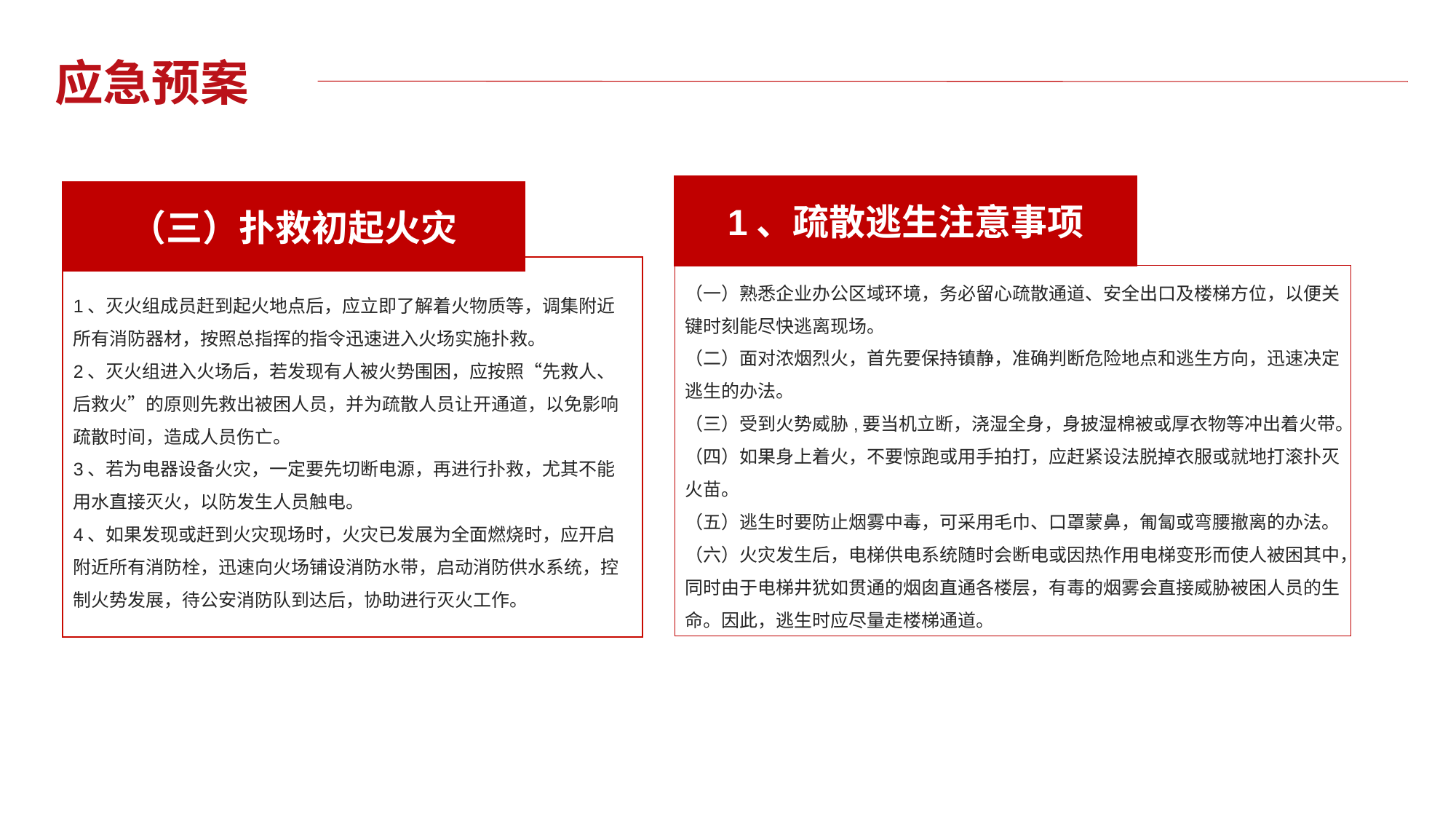

应急预案
1、疏散逃生注意事项
（三）扑救初起火灾
1、灭火组成员赶到起火地点后，应立即了解着火物质等，调集附近所有消防器材，按照总指挥的指令迅速进入火场实施扑救。
2、灭火组进入火场后，若发现有人被火势围困，应按照“先救人、后救火”的原则先救出被困人员，并为疏散人员让开通道，以免影响疏散时间，造成人员伤亡。
3、若为电器设备火灾，一定要先切断电源，再进行扑救，尤其不能用水直接灭火，以防发生人员触电。
4、如果发现或赶到火灾现场时，火灾已发展为全面燃烧时，应开启附近所有消防栓，迅速向火场铺设消防水带，启动消防供水系统，控制火势发展，待公安消防队到达后，协助进行灭火工作。
（一）熟悉企业办公区域环境，务必留心疏散通道、安全出口及楼梯方位，以便关键时刻能尽快逃离现场。
（二）面对浓烟烈火，首先要保持镇静，准确判断危险地点和逃生方向，迅速决定逃生的办法。
（三）受到火势威胁,要当机立断，浇湿全身，身披湿棉被或厚衣物等冲出着火带。
（四）如果身上着火，不要惊跑或用手拍打，应赶紧设法脱掉衣服或就地打滚扑灭火苗。
（五）逃生时要防止烟雾中毒，可采用毛巾、口罩蒙鼻，匍匐或弯腰撤离的办法。
（六）火灾发生后，电梯供电系统随时会断电或因热作用电梯变形而使人被困其中，同时由于电梯井犹如贯通的烟囱直通各楼层，有毒的烟雾会直接威胁被困人员的生命。因此，逃生时应尽量走楼梯通道。